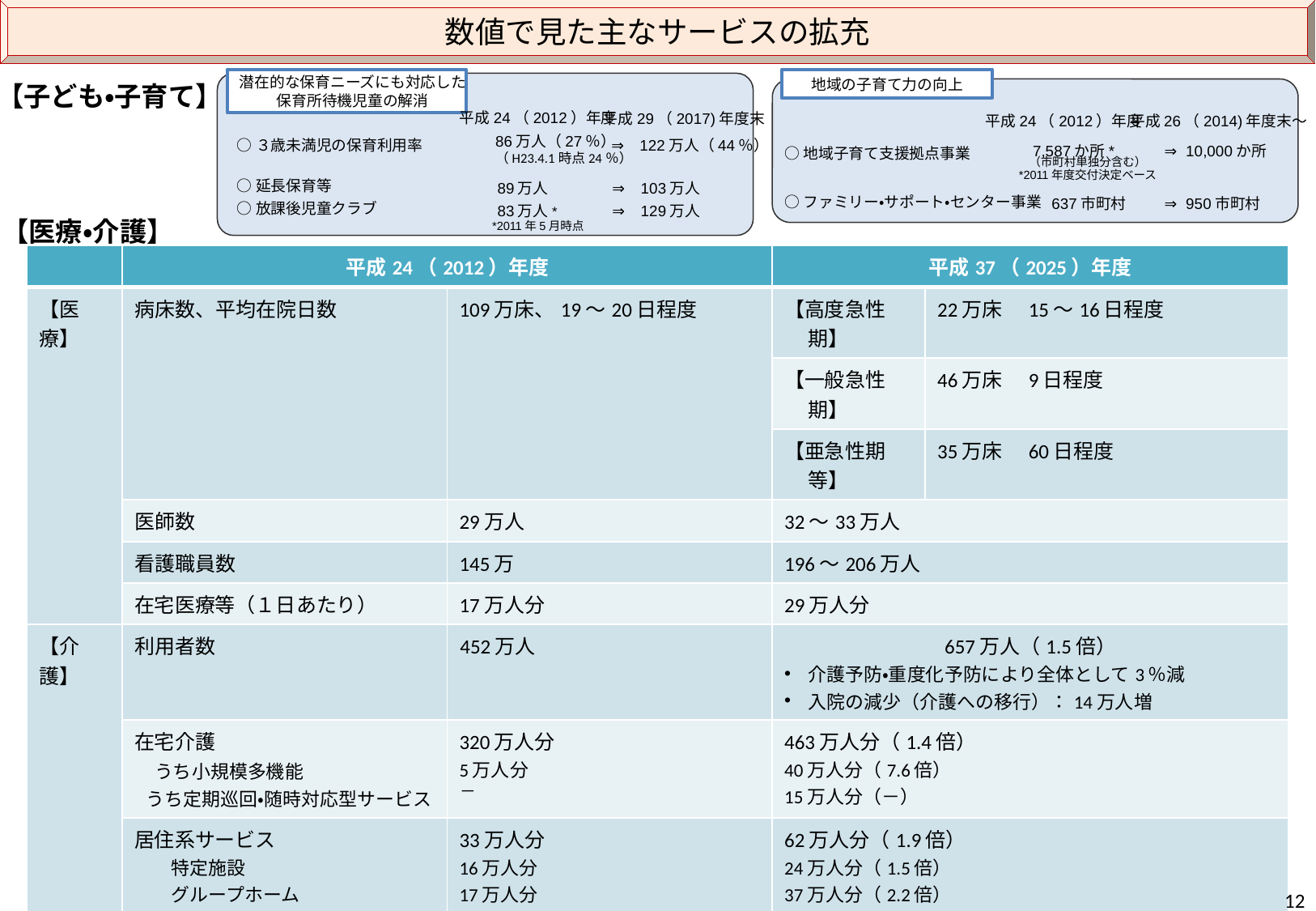

数値で見た主なサービスの拡充
潜在的な保育ニーズにも対応した
　　  保育所待機児童の解消
地域の子育て力の向上

平成24（2012）年度
平成29（2017)年度末
平成24（2012）年度
平成26（2014)年度末～
122万人（44％）
7,587か所*

　637市町村
⇒

⇒
10,000か所

950市町村
○地域子育て支援拠点事業
○ファミリー・サポート・センター事業
⇒
○３歳未満児の保育利用率
○延長保育等
○放課後児童クラブ
86万人（27％）
（H23.4.1時点24％）
89万人
83万人*
⇒
⇒
103万人
129万人
【子ども・子育て】
（市町村単独分含む）
*2011年度交付決定ベース
【医療・介護】
*2011年5月時点
|  | 平成24（2012）年度 |  | 平成37（2025）年度 |  |
| --- | --- | --- | --- | --- |
| 【医療】 | 病床数、平均在院日数 | 109万床、19～20日程度 | 【高度急性期】 | 22万床　15～16日程度 |
|  |  |  | 【一般急性期】 | 46万床　9日程度 |
|  |  |  | 【亜急性期等】 | 35万床　60日程度 |
|  | 医師数 | 29万人 | 32～33万人 |  |
|  | 看護職員数 | 145万 | 196～206万人 |  |
|  | 在宅医療等（１日あたり） | 17万人分 | 29万人分 |  |
| 【介護】 | 利用者数 | 452万人 | 657万人（1.5倍） 介護予防・重度化予防により全体として3％減 入院の減少（介護への移行）：14万人増 |  |
|  | 在宅介護 　うち小規模多機能 うち定期巡回・随時対応型サービス | 320万人分 5万人分 ― | 463万人分（1.4倍） 40万人分（7.6倍） 15万人分（－） |  |
|  | 居住系サービス 　　特定施設 　　グループホーム | 33万人分 16万人分 17万人分 | 62万人分（1.9倍） 24万人分（1.5倍） 37万人分（2.2倍） |  |
|  | 介護施設　　　　　　　　 　 特養　 　 老健（＋介護療養） | 98万人分 52万人分（うちユニット13万人（26％）） 47万人分（うちユニット2万人（4％）） | 133万人分（1.4倍） 73万人分（1.4倍）（うちユニット51万人分（70％）） 60万人分（1.3倍）（うちユニット30万人分（50％）） |  |
|  | 介護職員 | 149万人 | 237万人から249万人 |  |
|  | 訪問看護（１日あたり） | 31万人分 | 51万人分 |  |
12